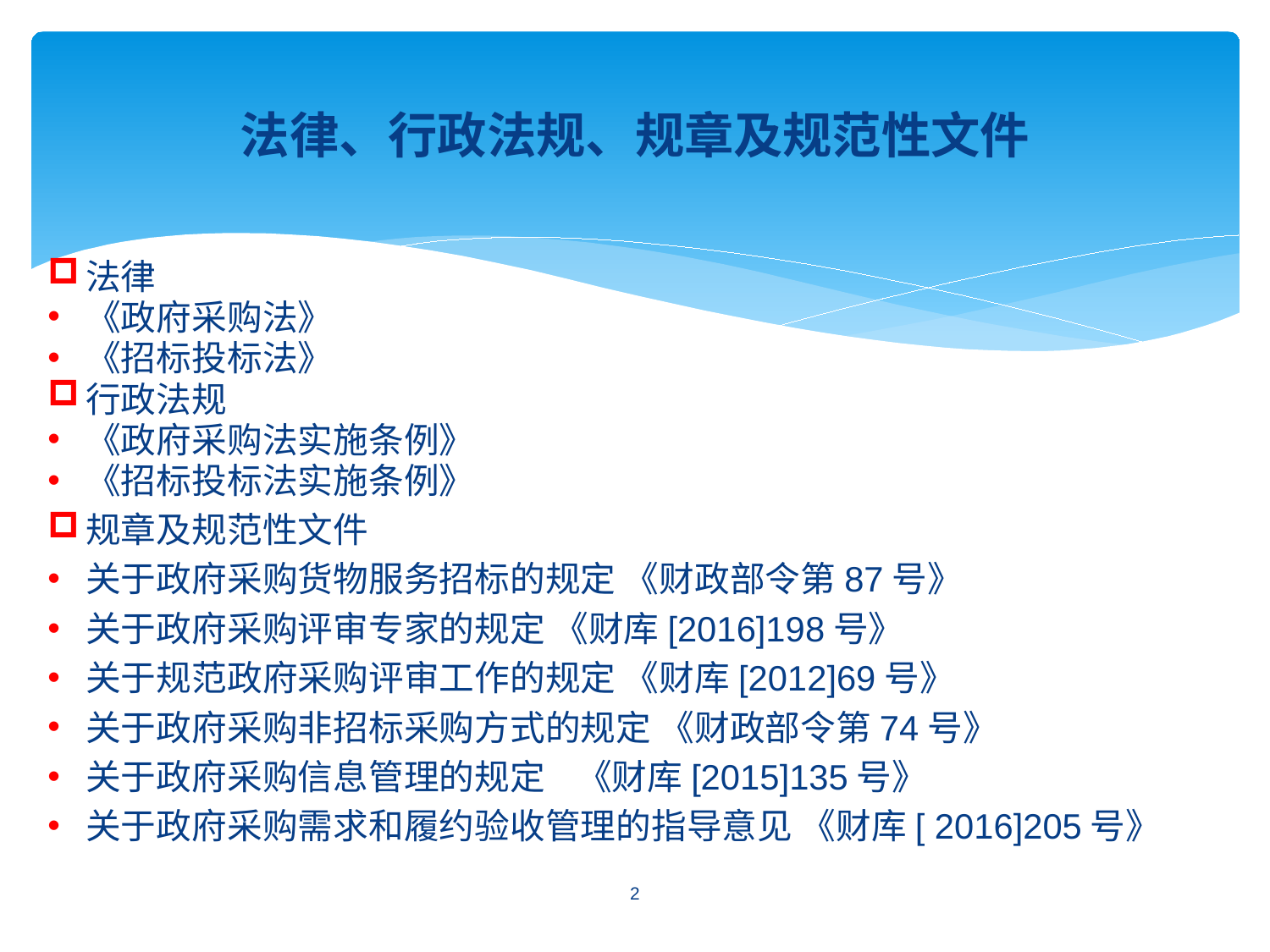

# 法律、行政法规、规章及规范性文件
法律
《政府采购法》
《招标投标法》
行政法规
《政府采购法实施条例》
《招标投标法实施条例》
规章及规范性文件
关于政府采购货物服务招标的规定 《财政部令第87号》
关于政府采购评审专家的规定 《财库[2016]198号》
关于规范政府采购评审工作的规定 《财库[2012]69号》
关于政府采购非招标采购方式的规定 《财政部令第74号》
关于政府采购信息管理的规定    《财库[2015]135号》
关于政府采购需求和履约验收管理的指导意见 《财库[ 2016]205号》
2